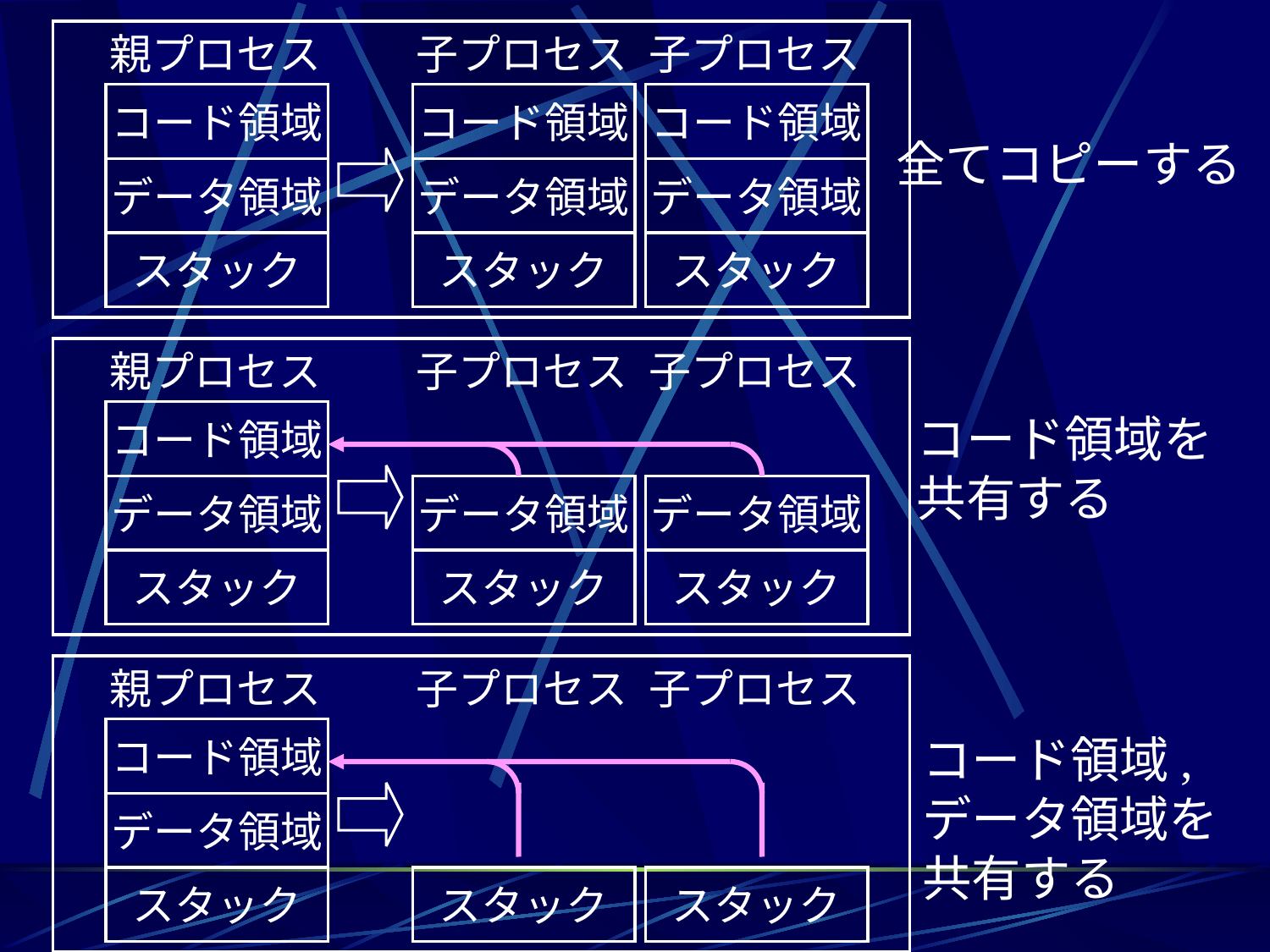

親プロセス
コード領域
データ領域
スタック
子プロセス
コード領域
データ領域
スタック
子プロセス
コード領域
データ領域
スタック

全てコピーする

親プロセス
コード領域
データ領域
スタック
子プロセス
データ領域
スタック
子プロセス
データ領域
スタック

コード領域を
共有する

親プロセス
コード領域
データ領域
スタック
子プロセス
子プロセス

スタック
スタック
コード領域,
データ領域を
共有する